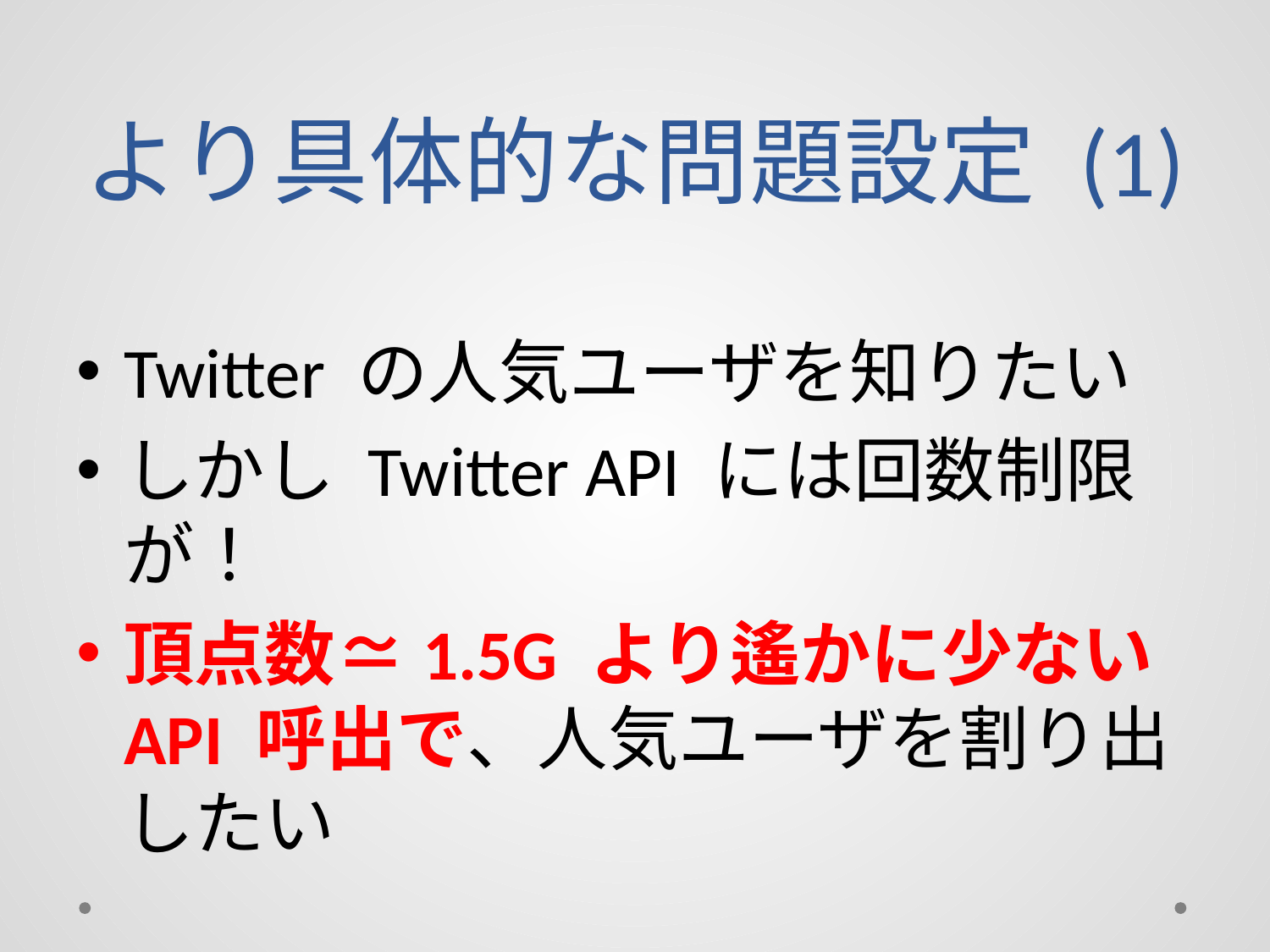

# より具体的な問題設定 (1)

Twitter の人気ユーザを知りたい
しかし Twitter API には回数制限が！
頂点数≃1.5G より遙かに少ない API 呼出で、人気ユーザを割り出したい